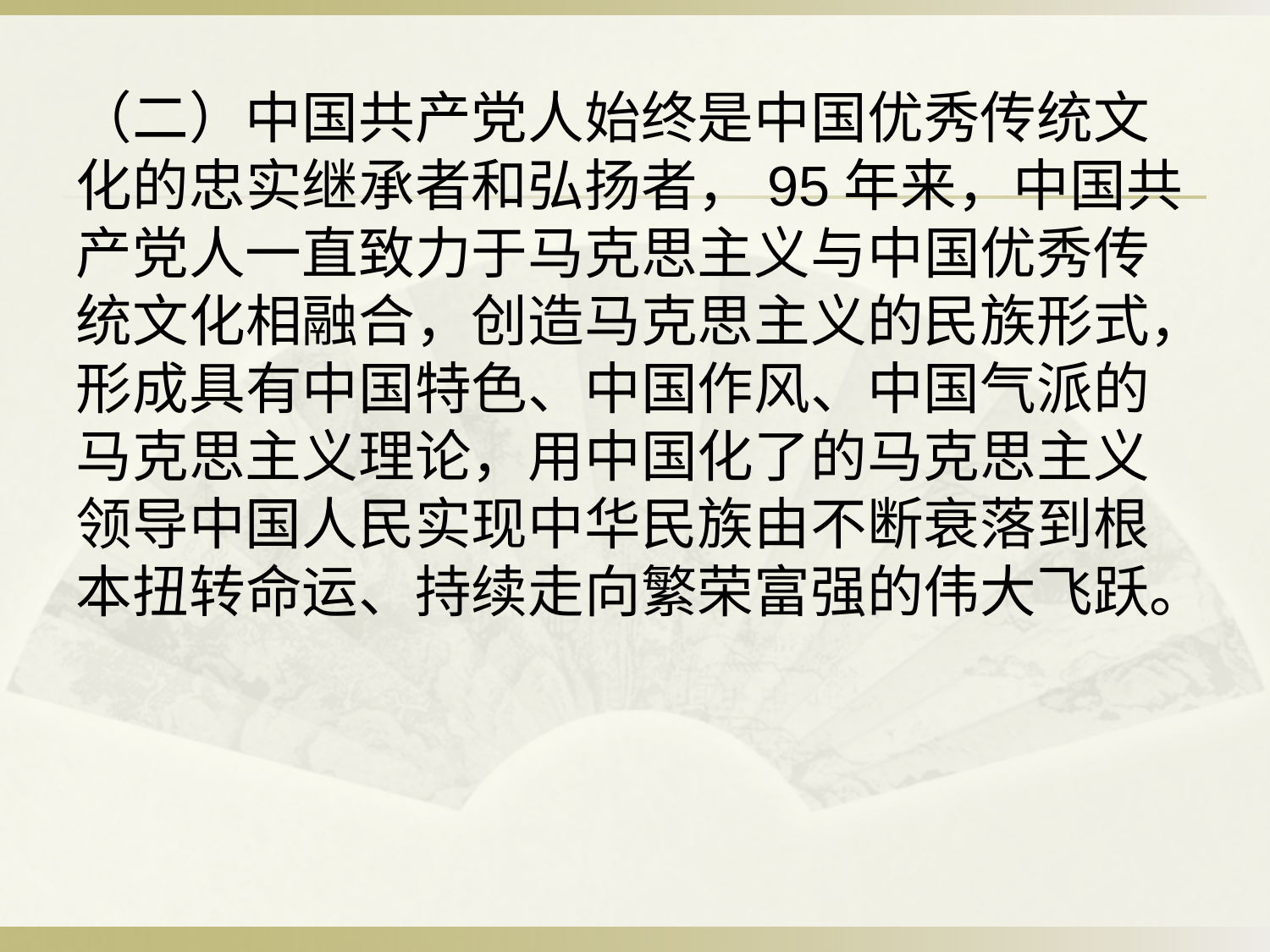

（二）中国共产党人始终是中国优秀传统文化的忠实继承者和弘扬者，95年来，中国共产党人一直致力于马克思主义与中国优秀传统文化相融合，创造马克思主义的民族形式，形成具有中国特色、中国作风、中国气派的马克思主义理论，用中国化了的马克思主义领导中国人民实现中华民族由不断衰落到根本扭转命运、持续走向繁荣富强的伟大飞跃。